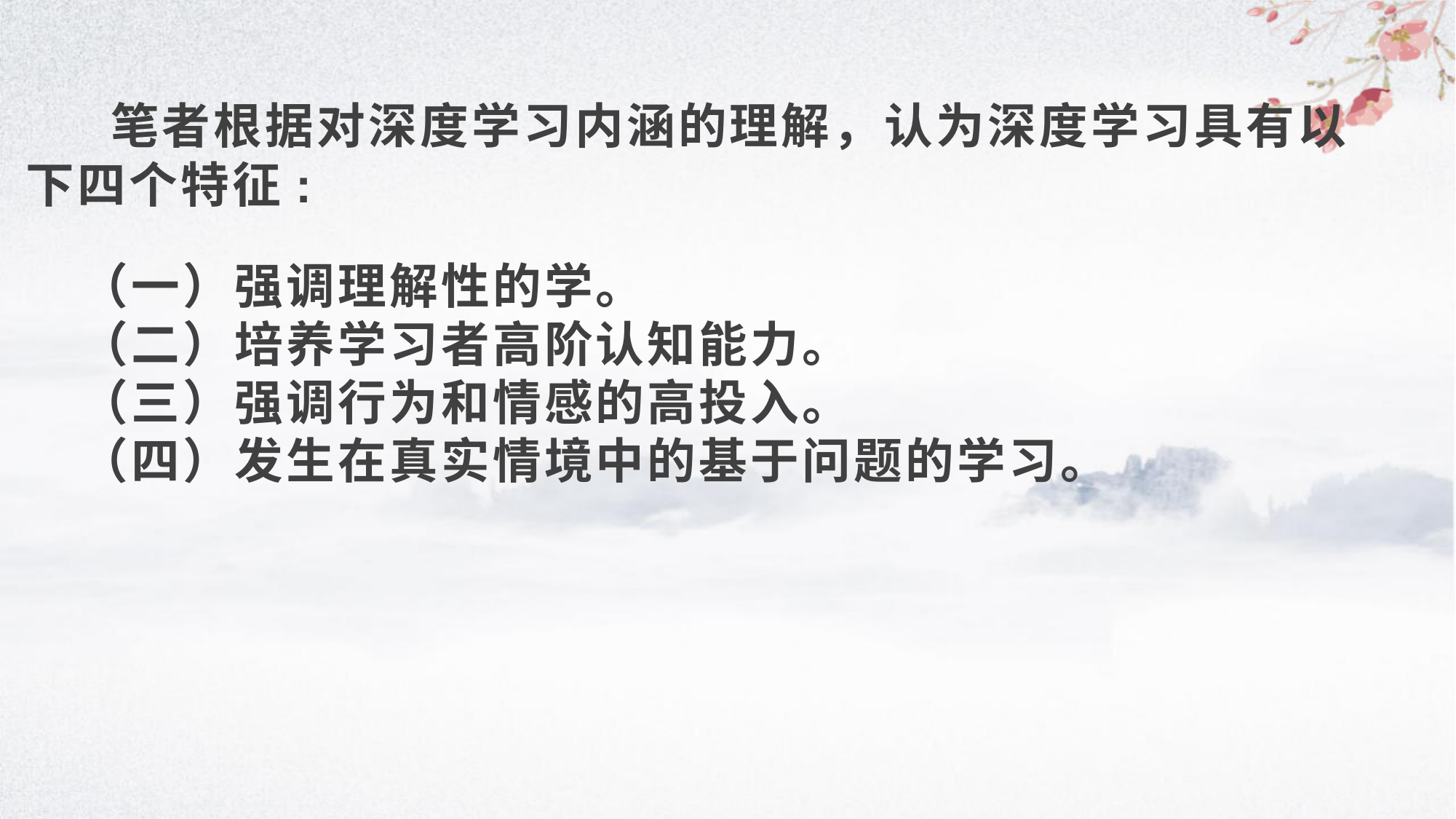

# 笔者根据对深度学习内涵的理解，认为深度学习具有以下四个特征:
（一）强调理解性的学。
（二）培养学习者高阶认知能力。
（三）强调行为和情感的高投入。
（四）发生在真实情境中的基于问题的学习。